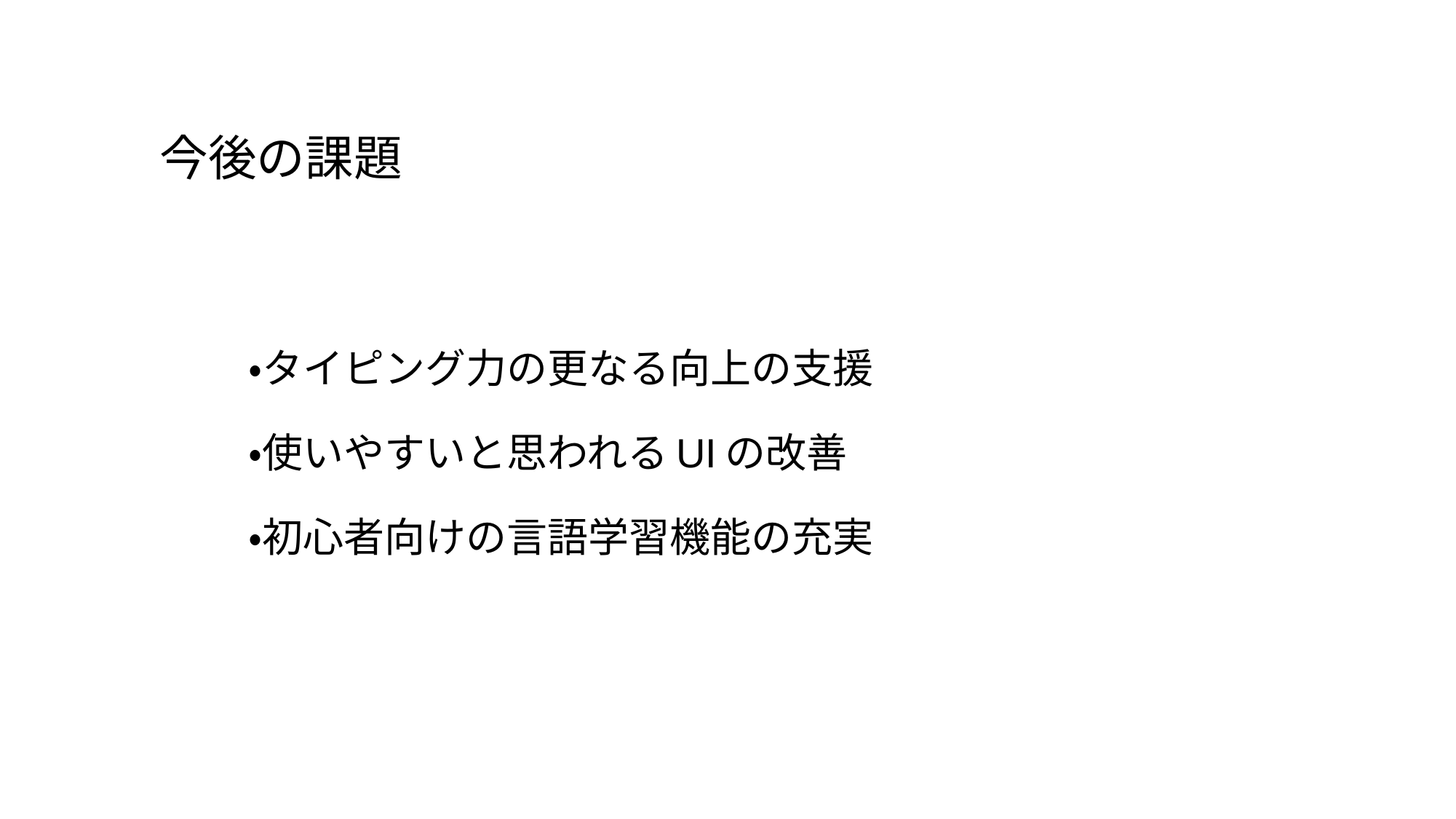

今後の課題

・タイピング力の更なる向上の支援
・使いやすいと思われるUIの改善
・初心者向けの言語学習機能の充実